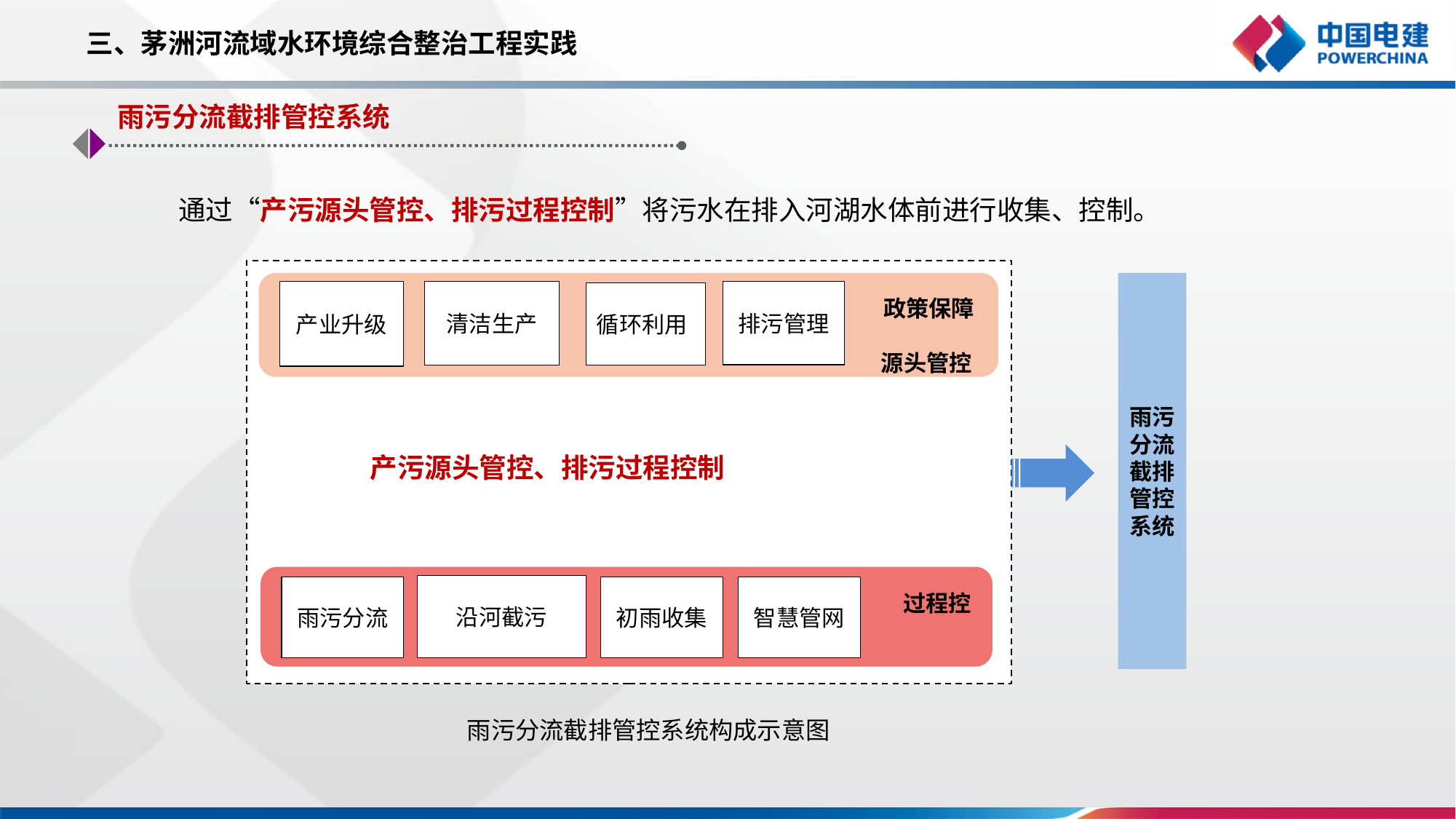

三、茅洲河流域水环境综合整治工程实践
雨污分流截排管控系统

通过“产污源头管控、排污过程控制”将污水在排入河湖水体前进行收集、控制。

                                                                                                                      政策保障/
                                                                                                                    源头管控

雨污
分流截排管控系统
清洁生产
排污管理
产业升级
循环利用
                                                                                                                         过程控制
沿河截污
智慧管网
雨污分流
初雨收集
产污源头管控、排污过程控制

雨污分流截排管控系统构成示意图